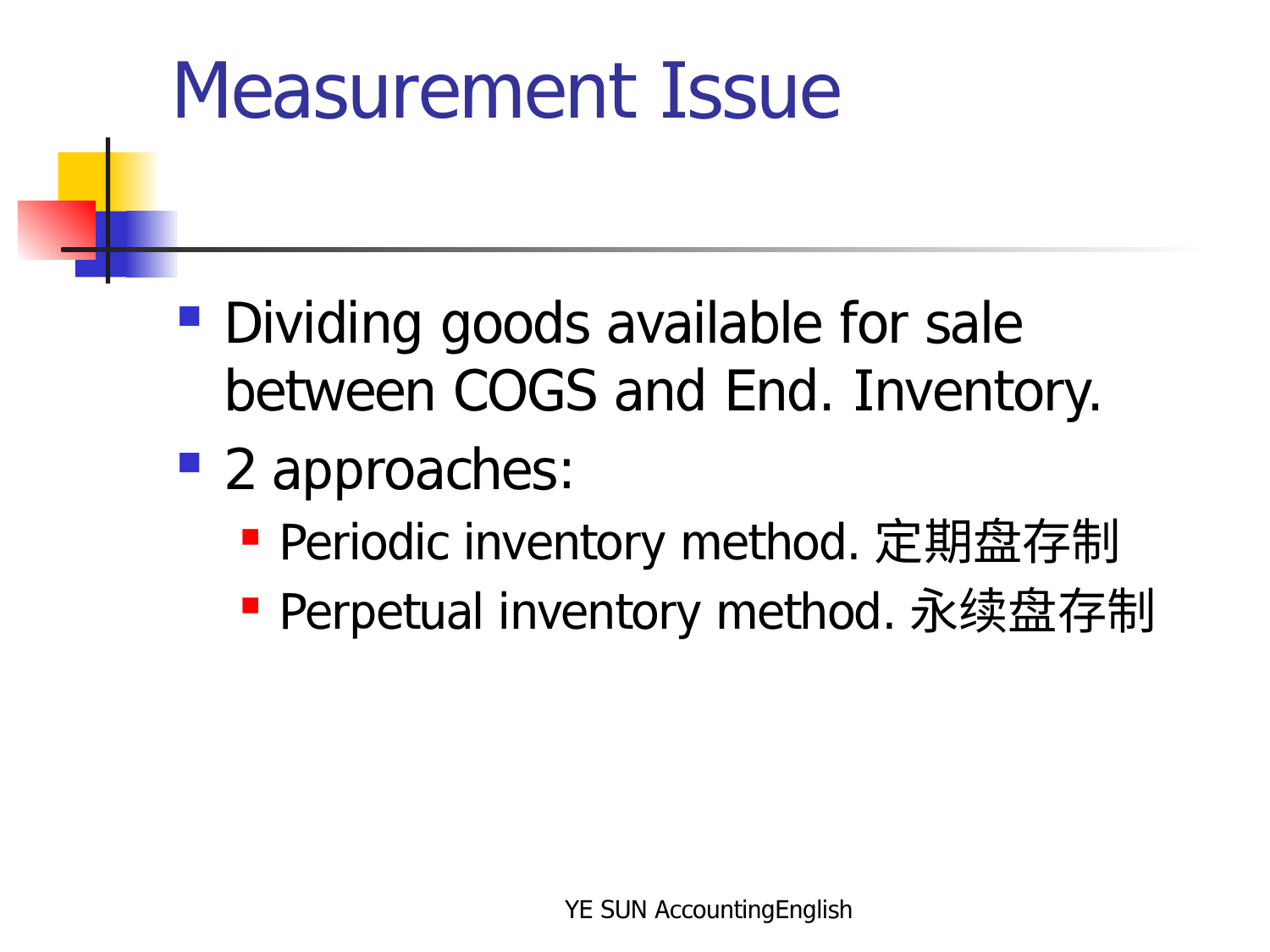

# Measurement Issue
Dividing goods available for sale between COGS and End. Inventory.
2 approaches:
Periodic inventory method.定期盘存制
Perpetual inventory method.永续盘存制
YE SUN AccountingEnglish
14